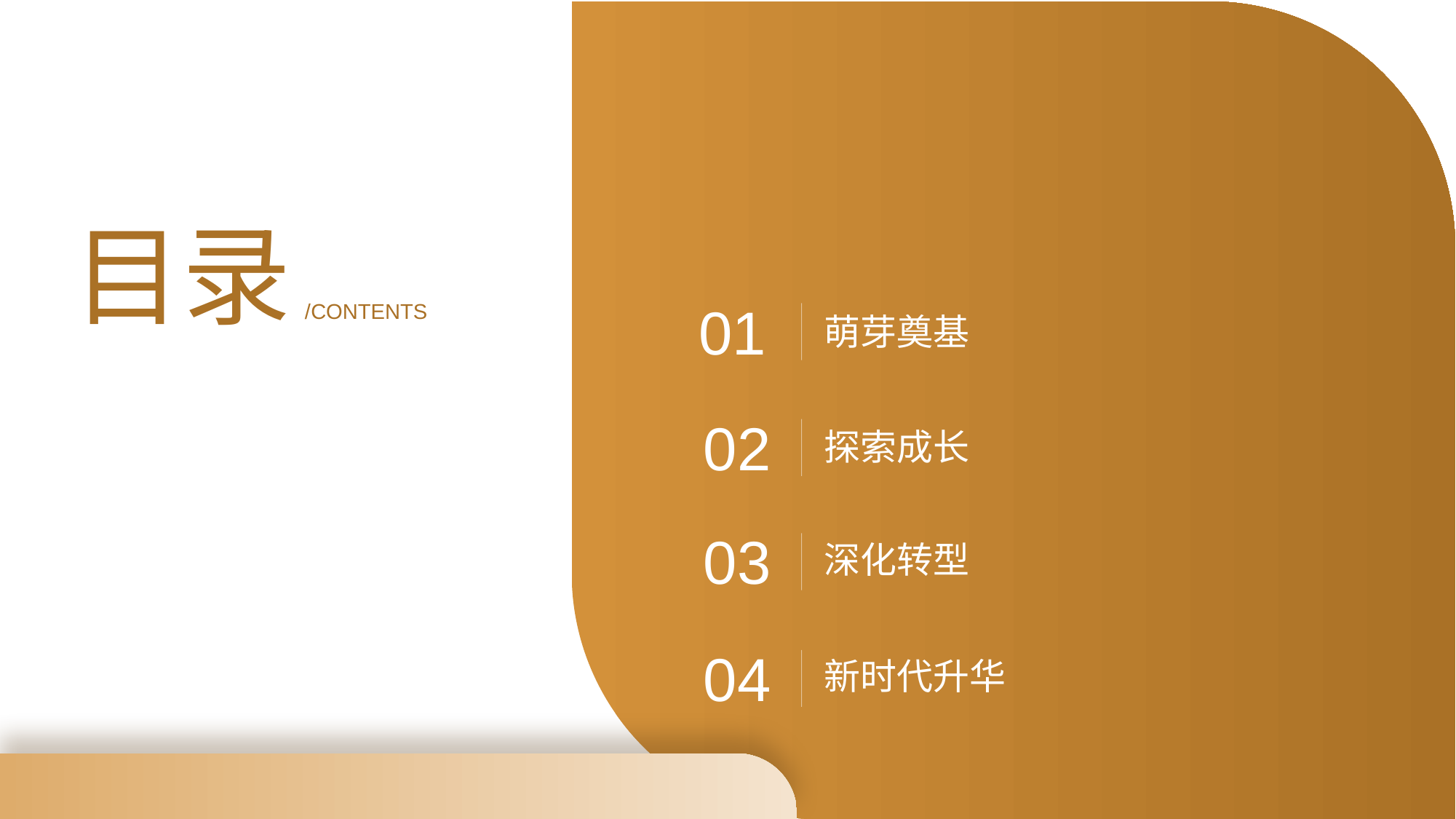

目录
01
/CONTENTS
萌芽奠基
02
探索成长
03
深化转型
04
新时代升华